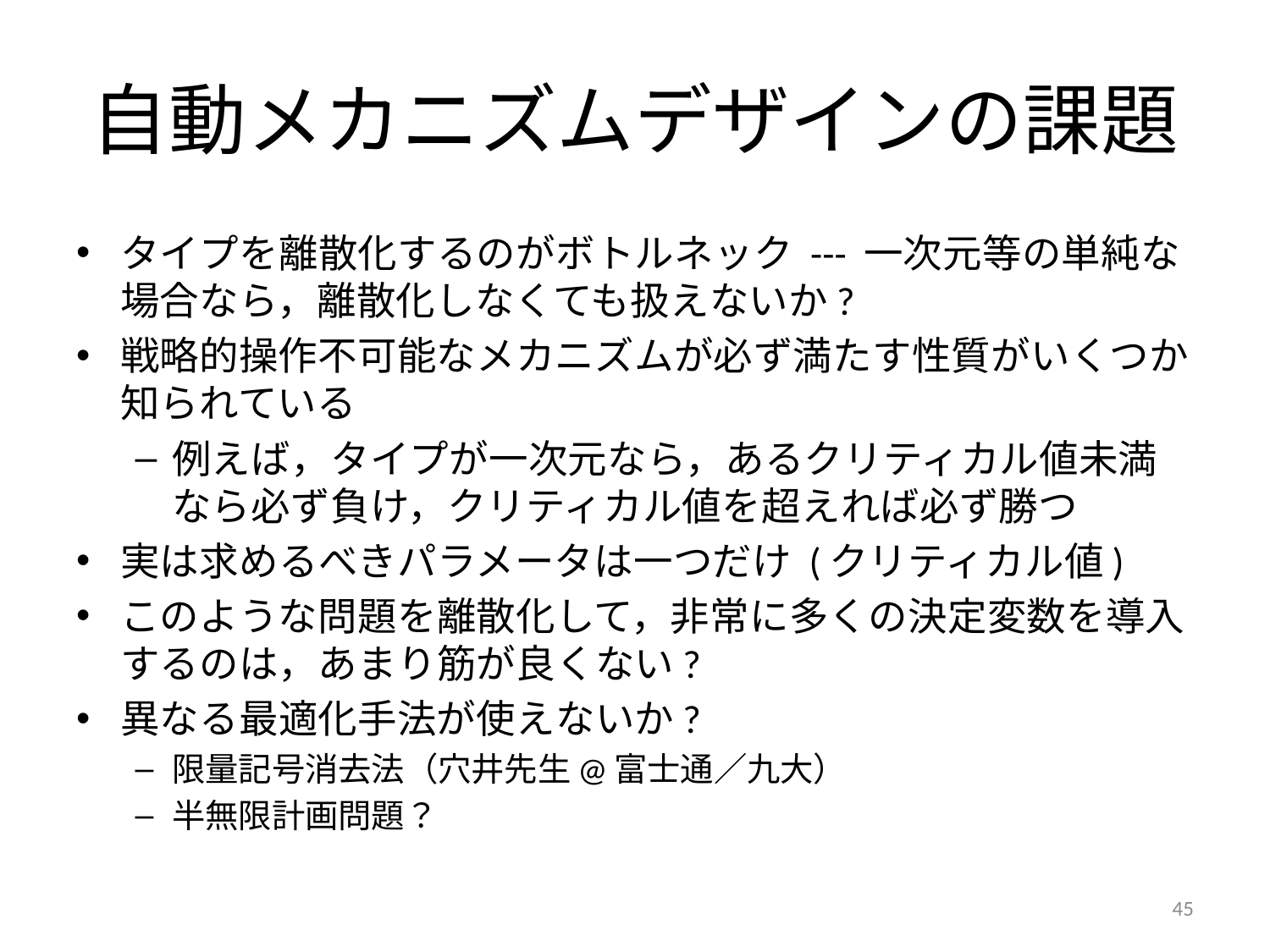

# 自動メカニズムデザインの課題
タイプを離散化するのがボトルネック --- 一次元等の単純な場合なら，離散化しなくても扱えないか?
戦略的操作不可能なメカニズムが必ず満たす性質がいくつか知られている
例えば，タイプが一次元なら，あるクリティカル値未満なら必ず負け，クリティカル値を超えれば必ず勝つ
実は求めるべきパラメータは一つだけ (クリティカル値)
このような問題を離散化して，非常に多くの決定変数を導入するのは，あまり筋が良くない?
異なる最適化手法が使えないか?
限量記号消去法（穴井先生@富士通／九大）
半無限計画問題？
45